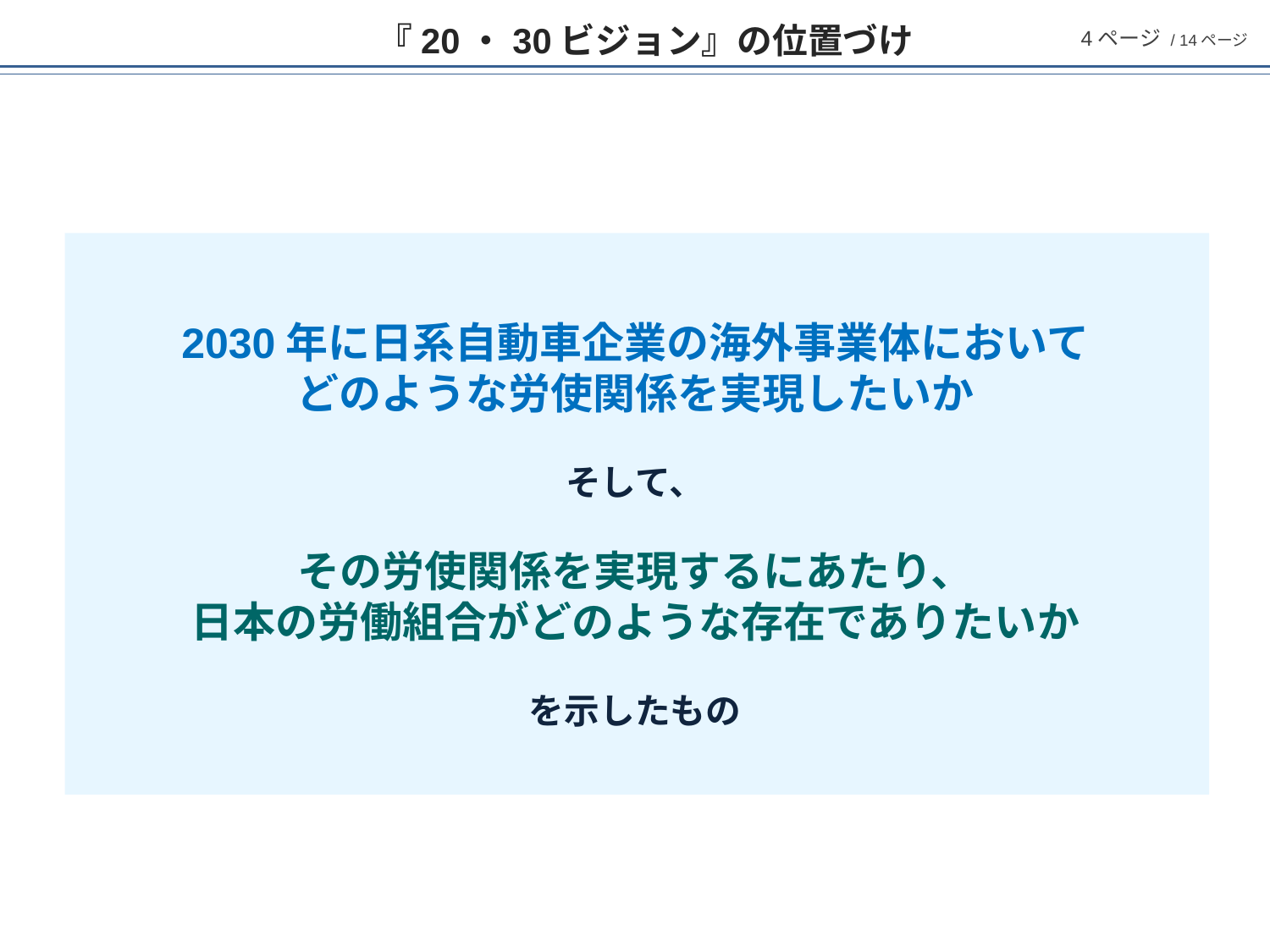

『20・30ビジョン』の位置づけ
4ページ / 14ページ

2030年に日系自動車企業の海外事業体において
どのような労使関係を実現したいか

そして、

その労使関係を実現するにあたり、
日本の労働組合がどのような存在でありたいか

を示したもの